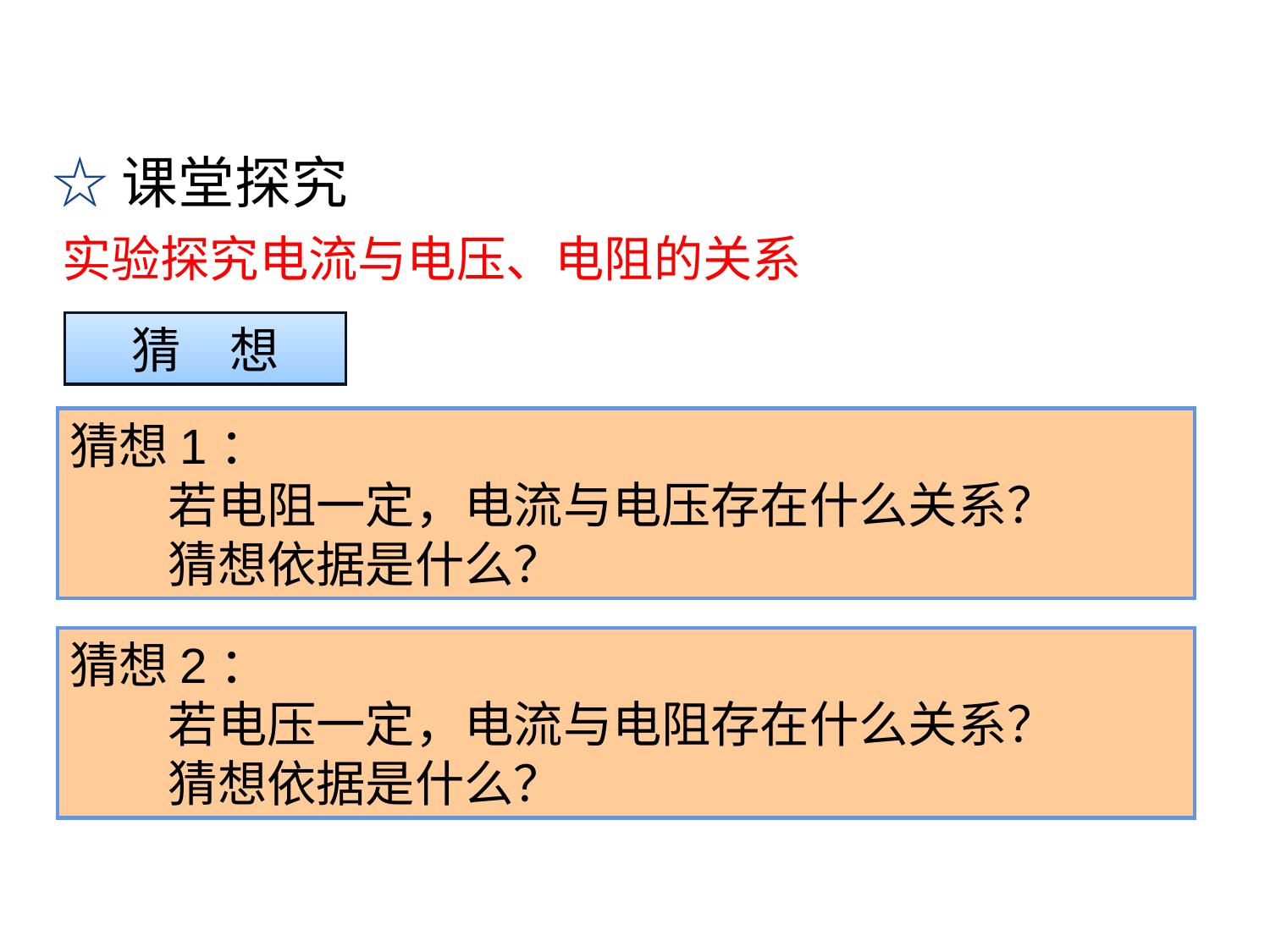

☆课堂探究
实验探究电流与电压、电阻的关系
猜　想
猜想1：
　　若电阻一定，电流与电压存在什么关系？
　　猜想依据是什么？
猜想2：
　　若电压一定，电流与电阻存在什么关系？
　　猜想依据是什么？